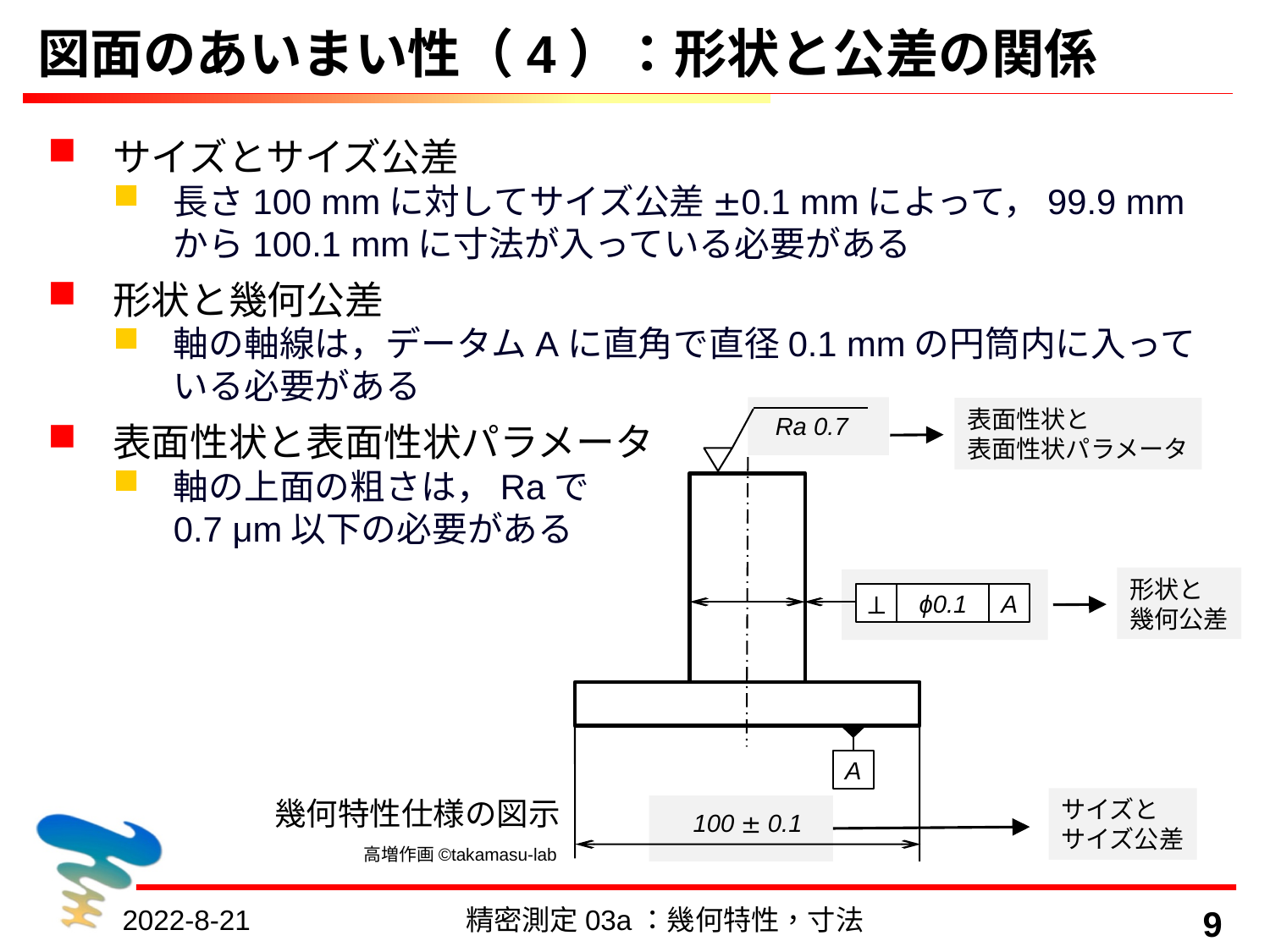

# 図面のあいまい性（4）：形状と公差の関係
サイズとサイズ公差
長さ100 mmに対してサイズ公差±0.1 mmによって，99.9 mmから100.1 mmに寸法が入っている必要がある
形状と幾何公差
軸の軸線は，データムAに直角で直径0.1 mmの円筒内に入っている必要がある
表面性状と表面性状パラメータ
軸の上面の粗さは，Raで
0.7 μm以下の必要がある

表面性状と
表面性状パラメータ
Ra 0.7

形状と
幾何公差

⊥
ϕ0.1
A

A

サイズと
サイズ公差

100 ± 0.1

幾何特性仕様の図示
高増作画©takamasu-lab
2022-8-21
精密測定03a：幾何特性，寸法
9